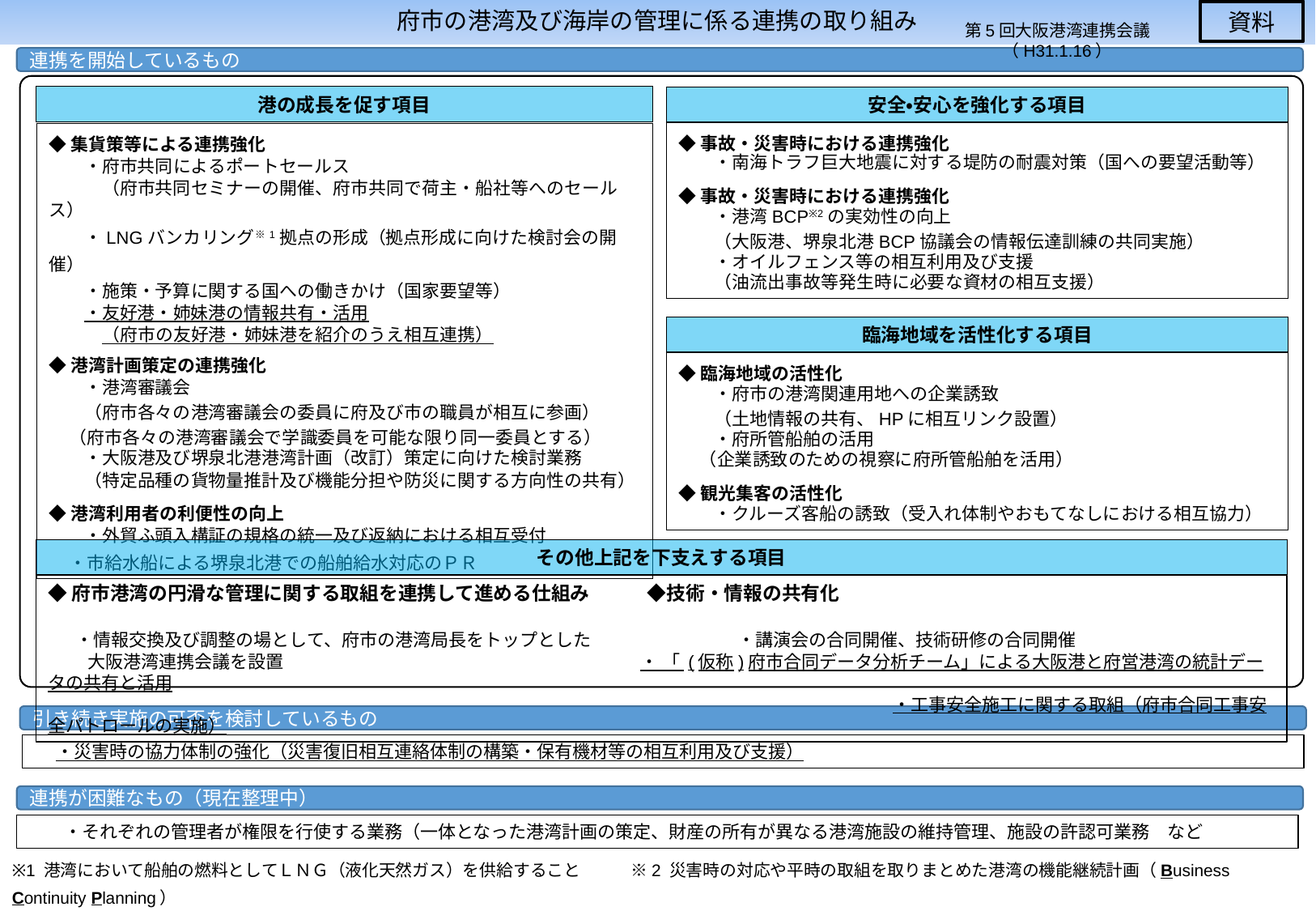

# 府市の港湾及び海岸の管理に係る連携の取り組み
資料
第5回大阪港湾連携会議（H31.1.16）
連携を開始しているもの

港の成長を促す項目
安全・安心を強化する項目
◆事故・災害時における連携強化
　　・南海トラフ巨大地震に対する堤防の耐震対策（国への要望活動等）

◆事故・災害時における連携強化
　　・港湾BCP※2の実効性の向上
　　（大阪港、堺泉北港BCP協議会の情報伝達訓練の共同実施）
　　・オイルフェンス等の相互利用及び支援
　　（油流出事故等発生時に必要な資材の相互支援）
◆集貨策等による連携強化
　　・府市共同によるポートセールス
　　　（府市共同セミナーの開催、府市共同で荷主・船社等へのセールス）
　　・LNGバンカリング※1拠点の形成（拠点形成に向けた検討会の開催）
　　・施策・予算に関する国への働きかけ（国家要望等）
　　・友好港・姉妹港の情報共有・活用
　　　（府市の友好港・姉妹港を紹介のうえ相互連携）

◆港湾計画策定の連携強化
　　・港湾審議会
　　（府市各々の港湾審議会の委員に府及び市の職員が相互に参画）
    （府市各々の港湾審議会で学識委員を可能な限り同一委員とする）
　　・大阪港及び堺泉北港港湾計画（改訂）策定に向けた検討業務
　　（特定品種の貨物量推計及び機能分担や防災に関する方向性の共有）

◆港湾利用者の利便性の向上
　　・外貿ふ頭入構証の規格の統一及び返納における相互受付
    ・市給水船による堺泉北港での船舶給水対応のＰＲ
臨海地域を活性化する項目
◆臨海地域の活性化
　　・府市の港湾関連用地への企業誘致
　　（土地情報の共有、HPに相互リンク設置）
　　・府所管船舶の活用
    （企業誘致のための視察に府所管船舶を活用）

◆観光集客の活性化
　　・クルーズ客船の誘致（受入れ体制やおもてなしにおける相互協力）
その他上記を下支えする項目
◆府市港湾の円滑な管理に関する取組を連携して進める仕組み　　　◆技術・情報の共有化
 　・情報交換及び調整の場として、府市の港湾局長をトップとした　　　　　　　　 ・講演会の合同開催、技術研修の合同開催
　 　大阪港湾連携会議を設置　　　　　　　　　　　　　                               ・ 「 (仮称)府市合同データ分析チーム」による大阪港と府営港湾の統計データの共有と活用
　　　　　　　　　　　　　　　　　　　　　　　　　　　　　　　　　　　　　　　　　　　　　　　  ・工事安全施工に関する取組（府市合同工事安全パトロールの実施）
引き続き実施の可否を検討しているもの
　 ・災害時の協力体制の強化（災害復旧相互連絡体制の構築・保有機材等の相互利用及び支援）
連携が困難なもの（現在整理中）
　　・それぞれの管理者が権限を行使する業務（一体となった港湾計画の策定、財産の所有が異なる港湾施設の維持管理、施設の許認可業務　など
※1 港湾において船舶の燃料としてＬＮＧ（液化天然ガス）を供給すること　　　※2 災害時の対応や平時の取組を取りまとめた港湾の機能継続計画（Business Continuity Planning）
下線：今回新たに追記したもの